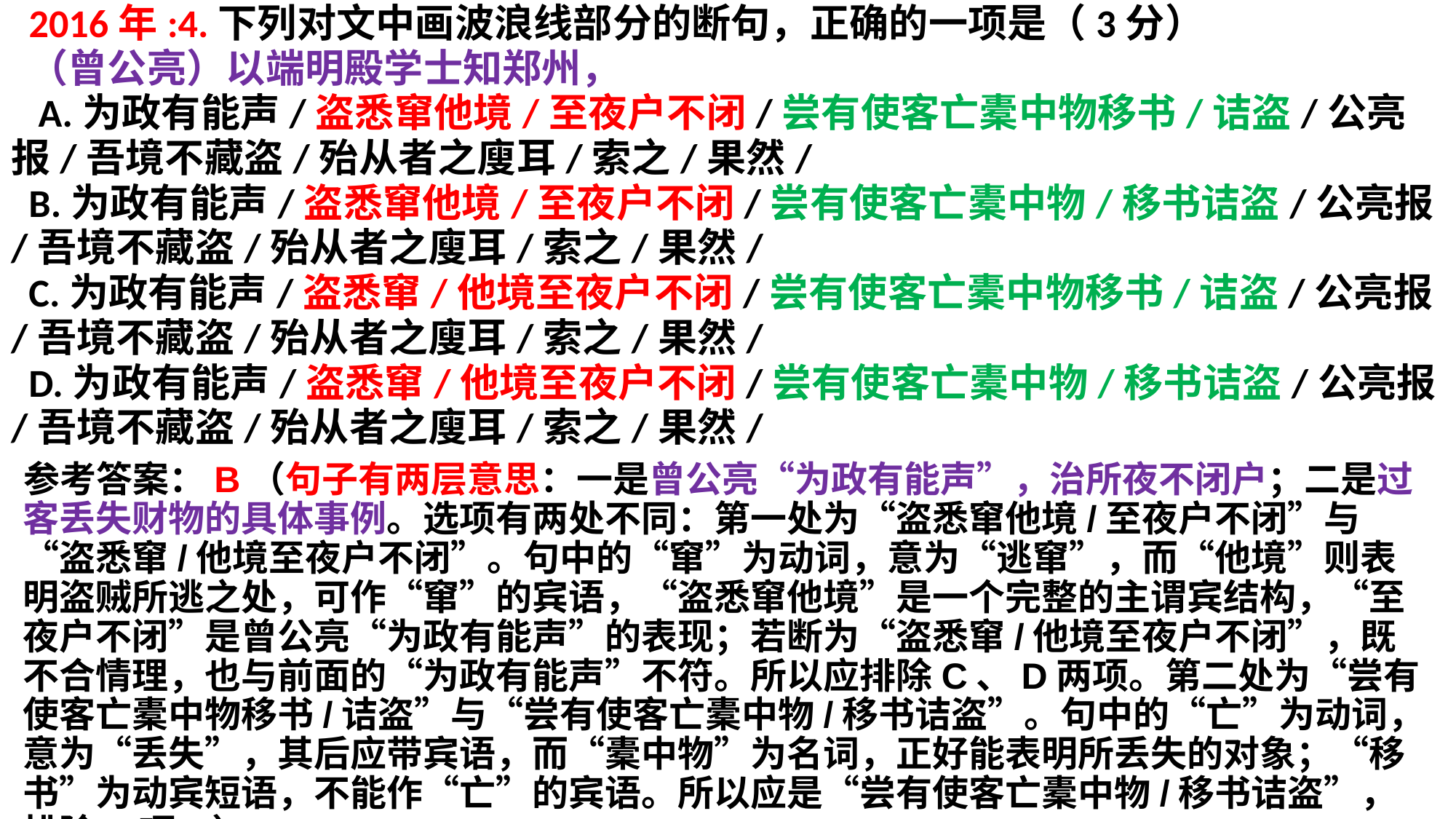

# 2016年:4.下列对文中画波浪线部分的断句，正确的一项是（3分） （曾公亮）以端明殿学士知郑州， A.为政有能声/盗悉窜他境/至夜户不闭/尝有使客亡橐中物移书/诘盗/公亮报/吾境不藏盗/殆从者之廋耳/索之/果然/ B.为政有能声/盗悉窜他境/至夜户不闭/尝有使客亡橐中物/移书诘盗/公亮报/吾境不藏盗/殆从者之廋耳/索之/果然/ C.为政有能声/盗悉窜/他境至夜户不闭/尝有使客亡橐中物移书/诘盗/公亮报/吾境不藏盗/殆从者之廋耳/索之/果然/ D.为政有能声/盗悉窜/他境至夜户不闭/尝有使客亡橐中物/移书诘盗/公亮报/吾境不藏盗/殆从者之廋耳/索之/果然/
    参考答案：B（句子有两层意思：一是曾公亮“为政有能声”，治所夜不闭户；二是过客丢失财物的具体事例。选项有两处不同：第一处为“盗悉窜他境/至夜户不闭”与“盗悉窜/他境至夜户不闭”。句中的“窜”为动词，意为“逃窜”，而“他境”则表明盗贼所逃之处，可作“窜”的宾语，“盗悉窜他境”是一个完整的主谓宾结构，“至夜户不闭”是曾公亮“为政有能声”的表现；若断为“盗悉窜/他境至夜户不闭”，既不合情理，也与前面的“为政有能声”不符。所以应排除C、D两项。第二处为“尝有使客亡橐中物移书/诘盗”与“尝有使客亡橐中物/移书诘盗”。句中的“亡”为动词，意为“丢失”，其后应带宾语，而“橐中物”为名词，正好能表明所丢失的对象；“移书”为动宾短语，不能作“亡”的宾语。所以应是“尝有使客亡橐中物/移书诘盗”，排除A项。）